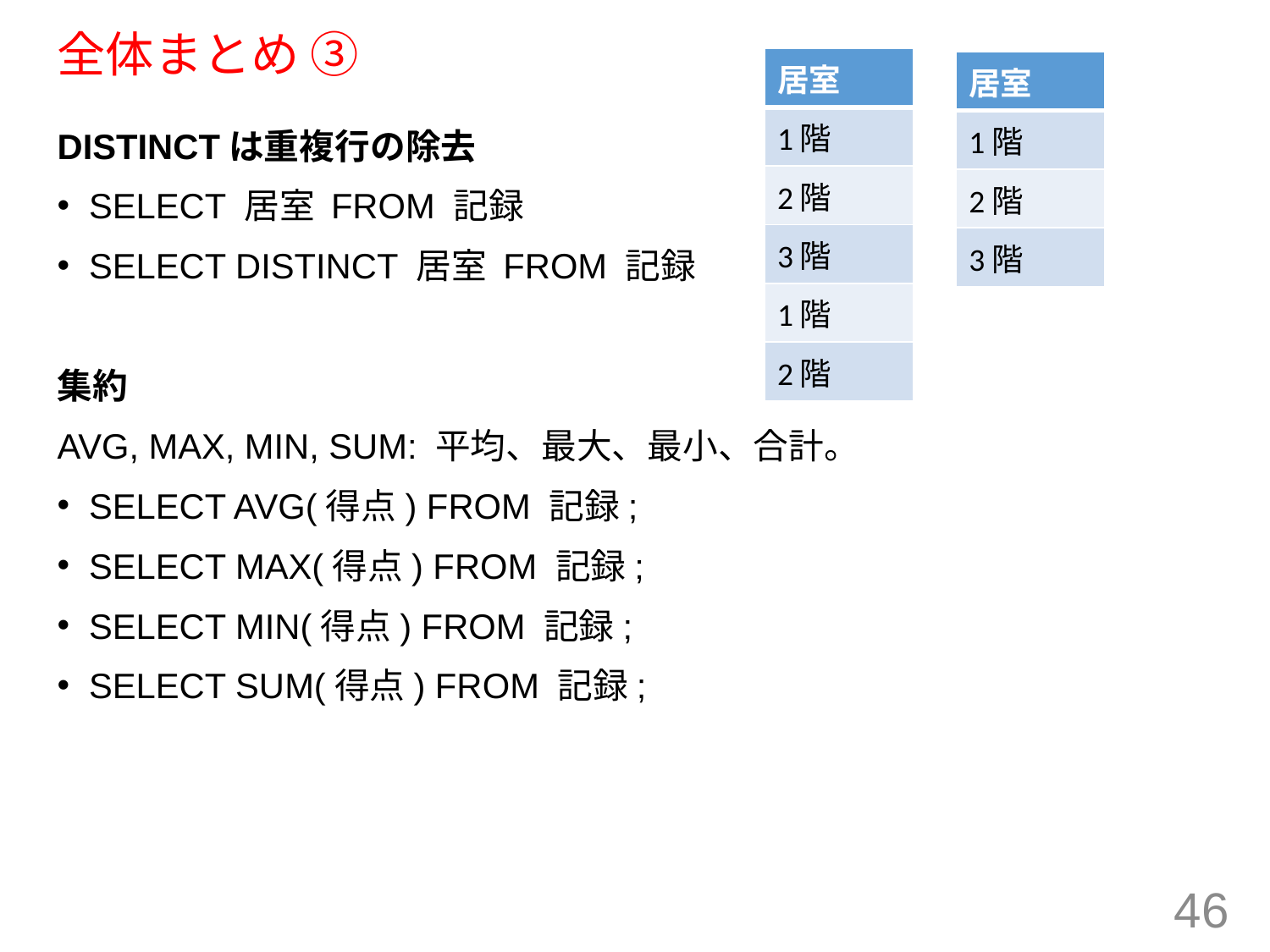

# 全体まとめ ③
| 居室 |
| --- |
| 1階 |
| 2階 |
| 3階 |
| 1階 |
| 2階 |
| 居室 |
| --- |
| 1階 |
| 2階 |
| 3階 |
DISTINCTは重複行の除去
SELECT 居室 FROM 記録
SELECT DISTINCT 居室 FROM 記録

集約
AVG, MAX, MIN, SUM: 平均、最大、最小、合計。
SELECT AVG(得点) FROM 記録;
SELECT MAX(得点) FROM 記録;
SELECT MIN(得点) FROM 記録;
SELECT SUM(得点) FROM 記録;

46